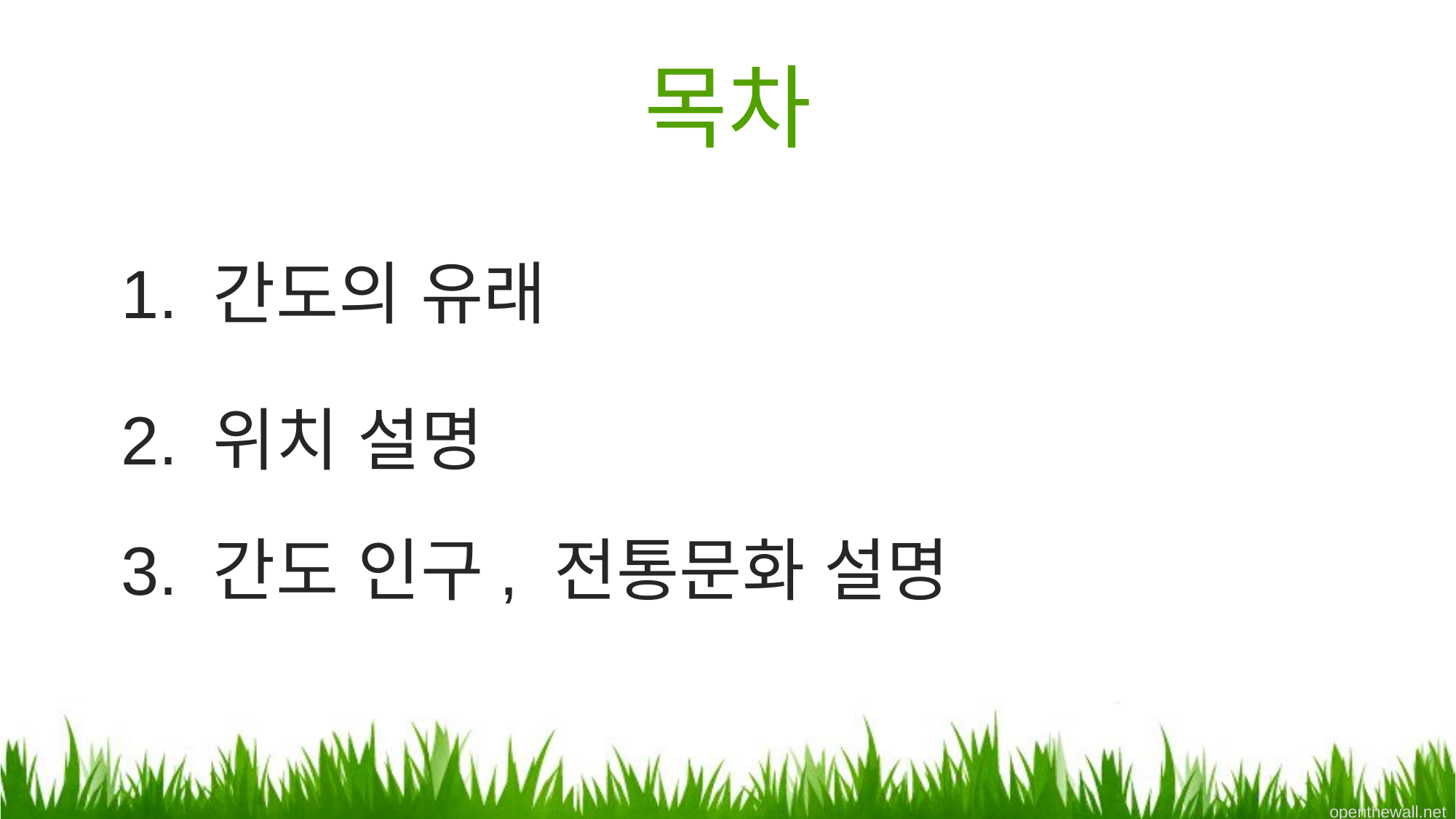

목차
1. 간도의 유래
2. 위치 설명
3. 간도 인구, 전통문화 설명